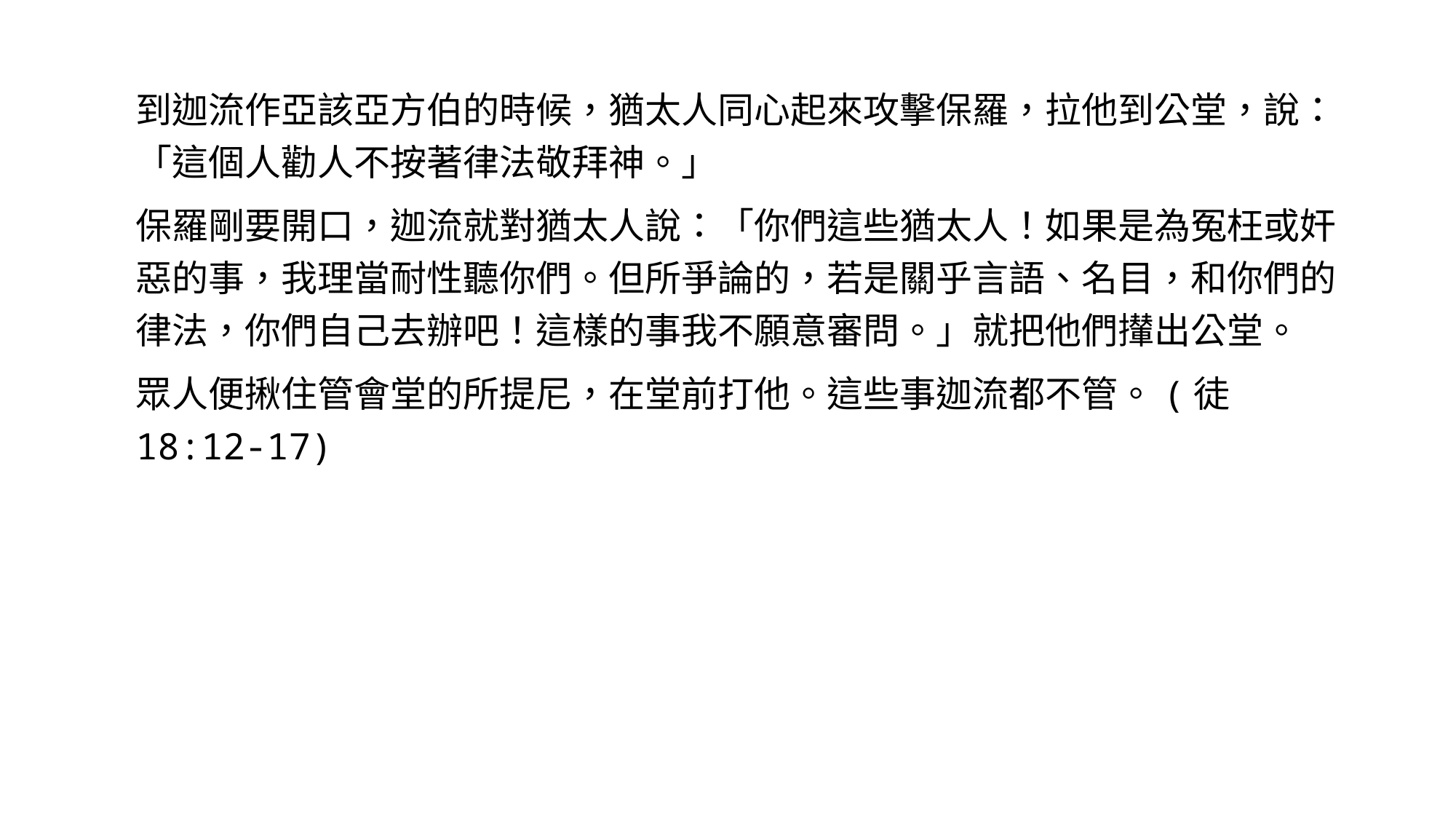

到迦流作亞該亞方伯的時候，猶太人同心起來攻擊保羅，拉他到公堂，說：「這個人勸人不按著律法敬拜神。」
保羅剛要開口，迦流就對猶太人說：「你們這些猶太人！如果是為冤枉或奸惡的事，我理當耐性聽你們。但所爭論的，若是關乎言語、名目，和你們的律法，你們自己去辦吧！這樣的事我不願意審問。」就把他們攆出公堂。
眾人便揪住管會堂的所提尼，在堂前打他。這些事迦流都不管。(徒18:12-17)